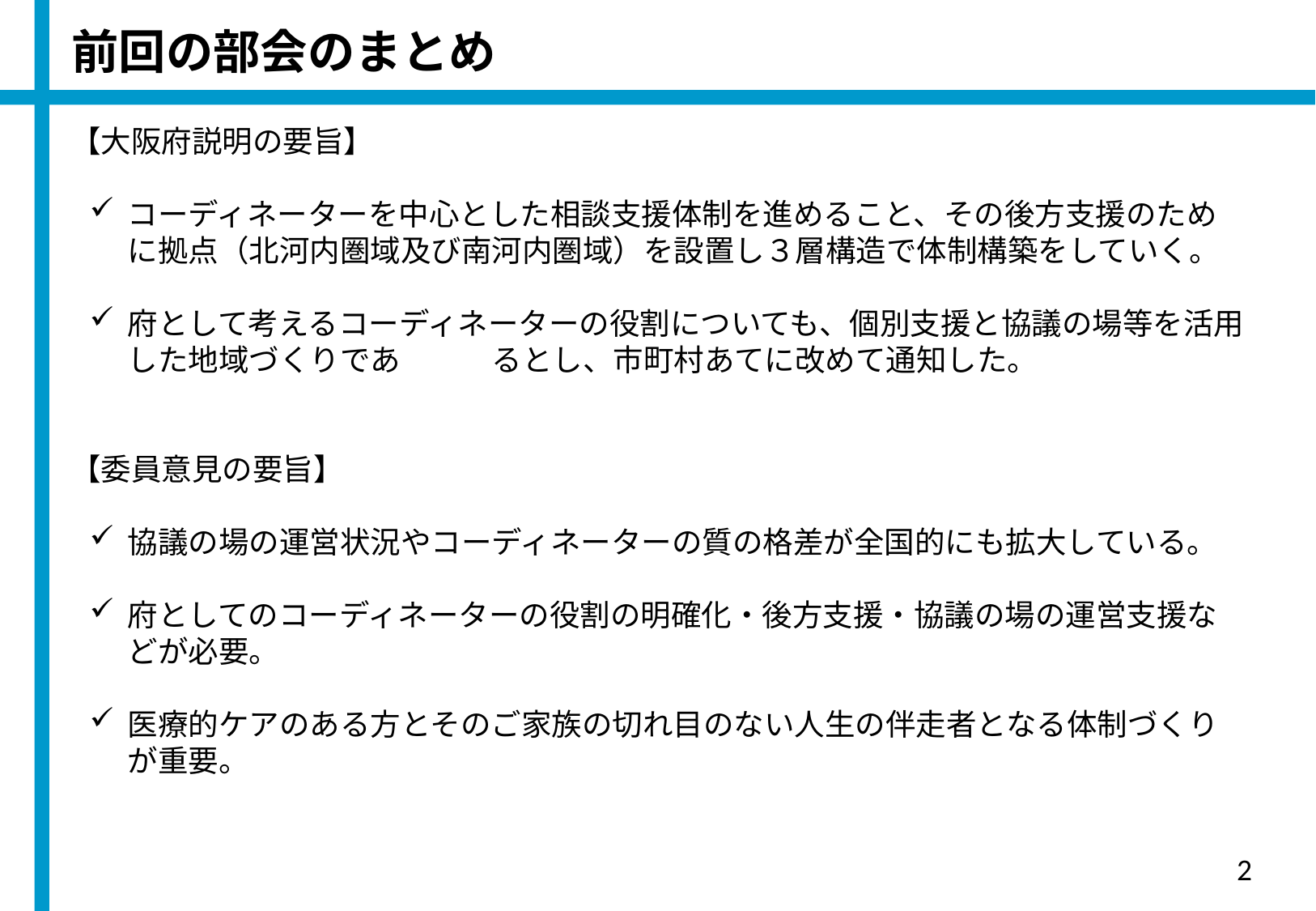

前回の部会のまとめ
【大阪府説明の要旨】

コーディネーターを中心とした相談支援体制を進めること、その後方支援のために拠点（北河内圏域及び南河内圏域）を設置し３層構造で体制構築をしていく。

府として考えるコーディネーターの役割についても、個別支援と協議の場等を活用した地域づくりであ	るとし、市町村あてに改めて通知した。

【委員意見の要旨】

協議の場の運営状況やコーディネーターの質の格差が全国的にも拡大している。

府としてのコーディネーターの役割の明確化・後方支援・協議の場の運営支援などが必要。

医療的ケアのある方とそのご家族の切れ目のない人生の伴走者となる体制づくりが重要。
2